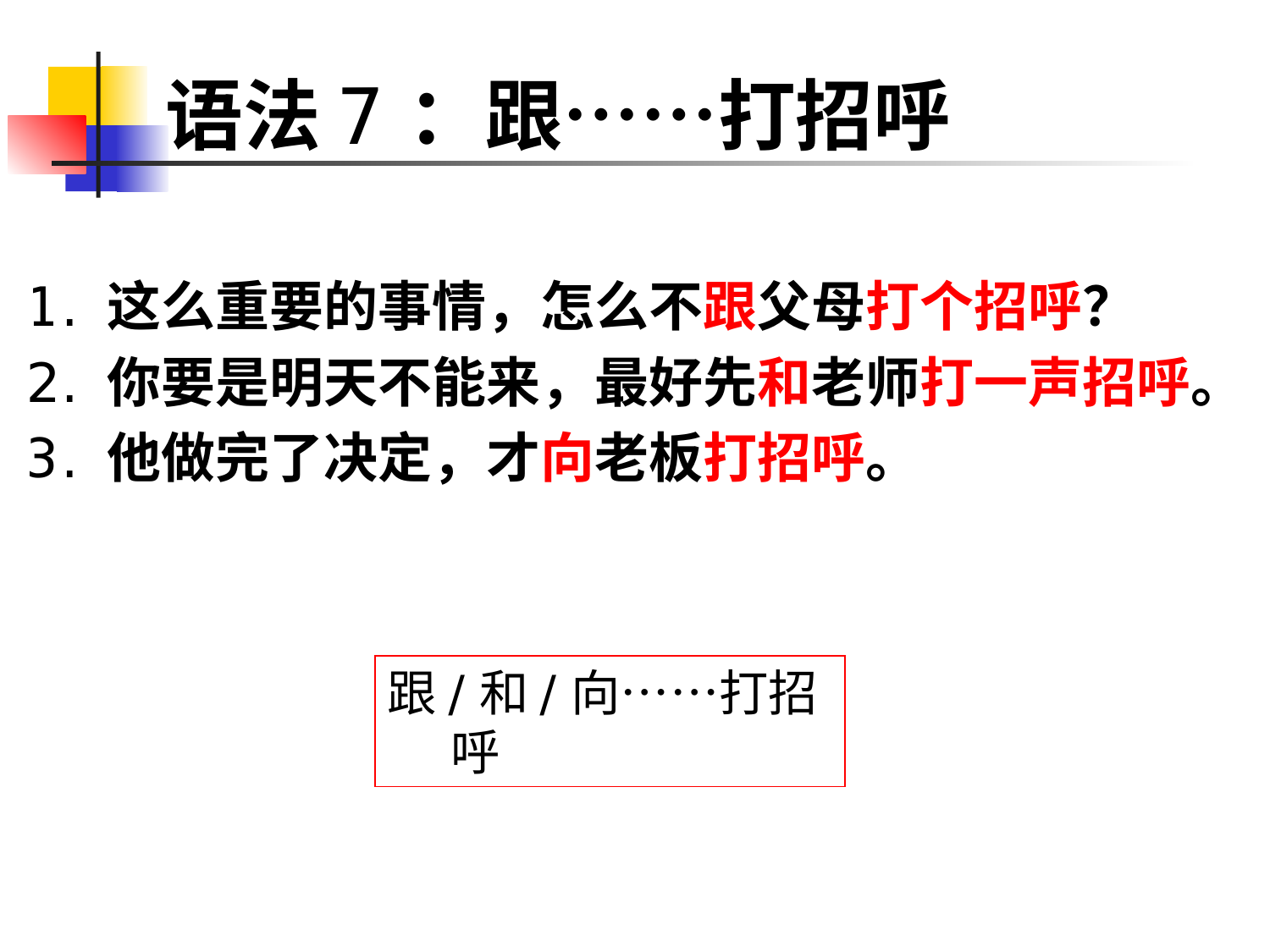

# 语法7：跟……打招呼
1. 这么重要的事情，怎么不跟父母打个招呼？
2. 你要是明天不能来，最好先和老师打一声招呼。
3. 他做完了决定，才向老板打招呼。

跟/和/向……打招呼